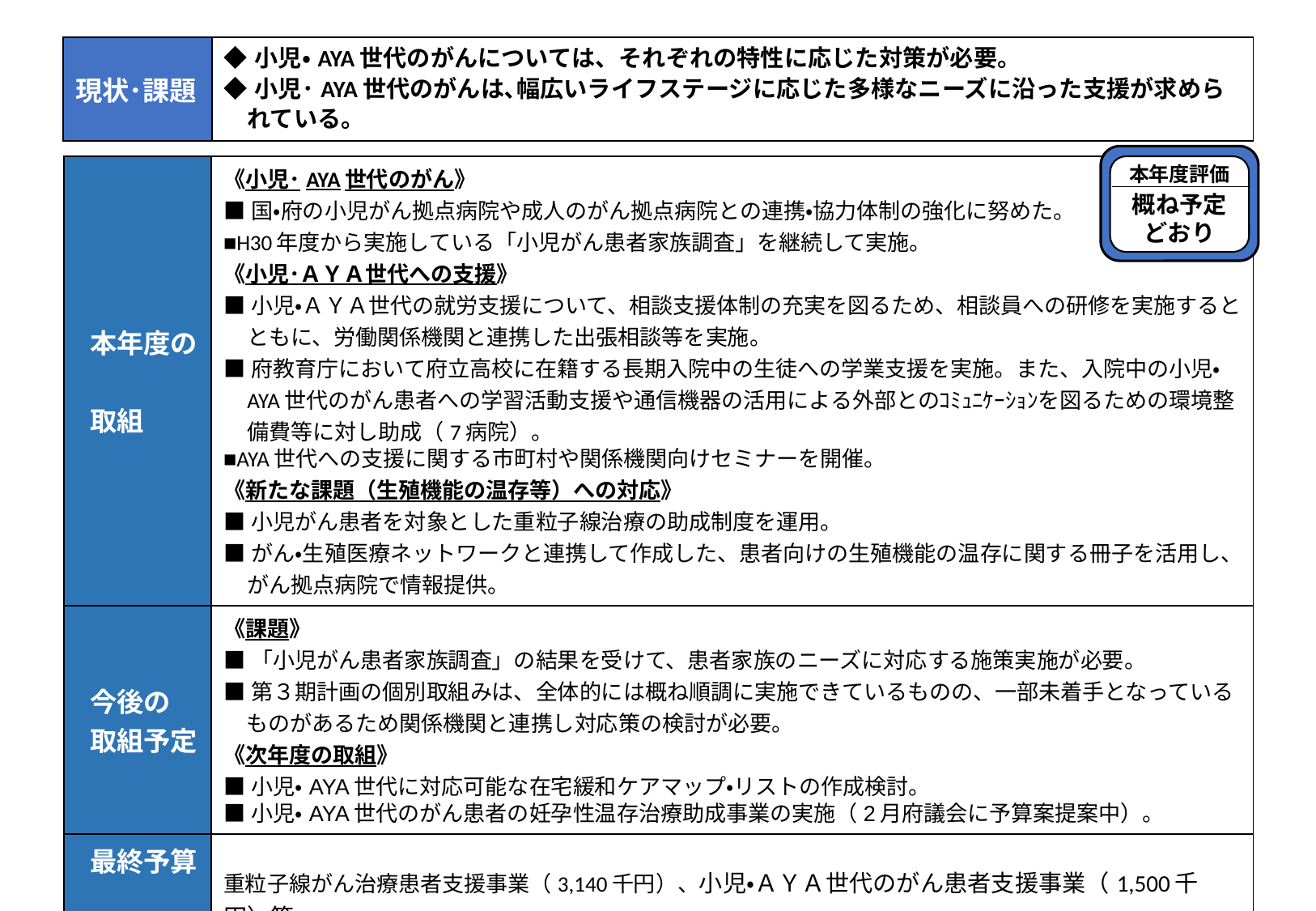

| 現状･課題 | ◆小児・AYA世代のがんについては、それぞれの特性に応じた対策が必要。 ◆小児･AYA世代のがんは､幅広いライフステージに応じた多様なニーズに沿った支援が求められている。 |
| --- | --- |

本年度評価

概ね予定
どおり
| 本年度の 取組 | 《小児･AYA世代のがん》 ■国・府の小児がん拠点病院や成人のがん拠点病院との連携・協力体制の強化に努めた。 ■H30年度から実施している「小児がん患者家族調査」を継続して実施。 《小児･ＡＹＡ世代への支援》 ■小児・ＡＹＡ世代の就労支援について、相談支援体制の充実を図るため、相談員への研修を実施するとともに、労働関係機関と連携した出張相談等を実施。 ■府教育庁において府立高校に在籍する長期入院中の生徒への学業支援を実施。また、入院中の小児・AYA世代のがん患者への学習活動支援や通信機器の活用による外部とのｺﾐｭﾆｹｰｼｮﾝを図るための環境整備費等に対し助成（7病院）。 ■AYA世代への支援に関する市町村や関係機関向けセミナーを開催。 《新たな課題（生殖機能の温存等）への対応》 ■小児がん患者を対象とした重粒子線治療の助成制度を運用。 ■がん・生殖医療ネットワークと連携して作成した、患者向けの生殖機能の温存に関する冊子を活用し、がん拠点病院で情報提供。 |
| --- | --- |
| 今後の 取組予定 | 《課題》 ■「小児がん患者家族調査」の結果を受けて、患者家族のニーズに対応する施策実施が必要。 ■第３期計画の個別取組みは、全体的には概ね順調に実施できているものの、一部未着手となっているものがあるため関係機関と連携し対応策の検討が必要。 《次年度の取組》 ■小児・AYA世代に対応可能な在宅緩和ケアマップ・リストの作成検討。 ■小児・AYA世代のがん患者の妊孕性温存治療助成事業の実施（2月府議会に予算案提案中）。 |
| 最終予算　　 　 (案) | 重粒子線がん治療患者支援事業（3,140千円）、小児・ＡＹＡ世代のがん患者支援事業（1,500千円）等 |
概ね予定どおり
＜小児･AYA世代のがん対策部会＞